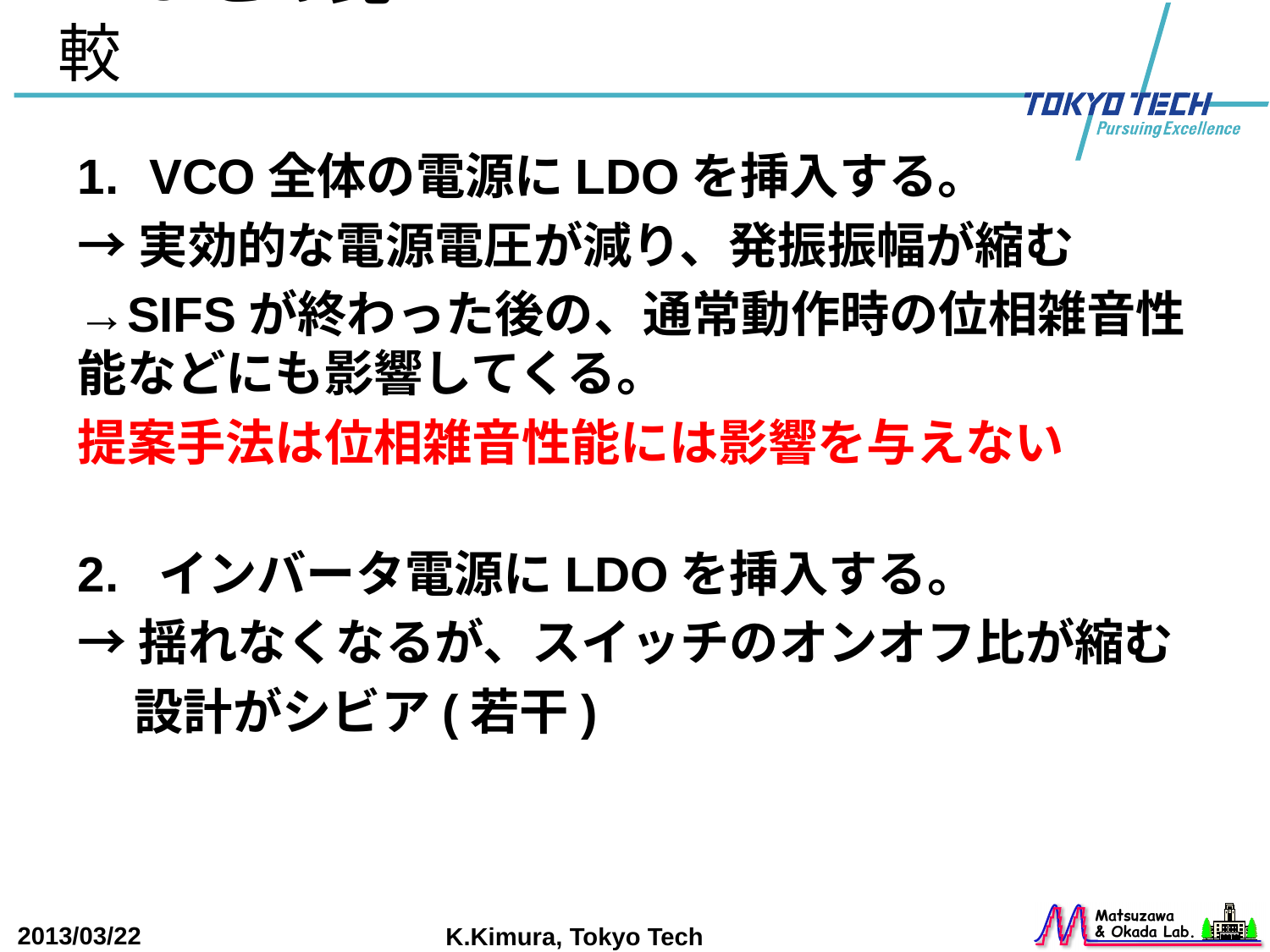

# LDOとの比較
VCO全体の電源にLDOを挿入する。
→実効的な電源電圧が減り、発振振幅が縮む
→SIFSが終わった後の、通常動作時の位相雑音性能などにも影響してくる。
提案手法は位相雑音性能には影響を与えない
2.  インバータ電源にLDOを挿入する。
→揺れなくなるが、スイッチのオンオフ比が縮む
    設計がシビア(若干)
2013/03/22
K.Kimura, Tokyo Tech